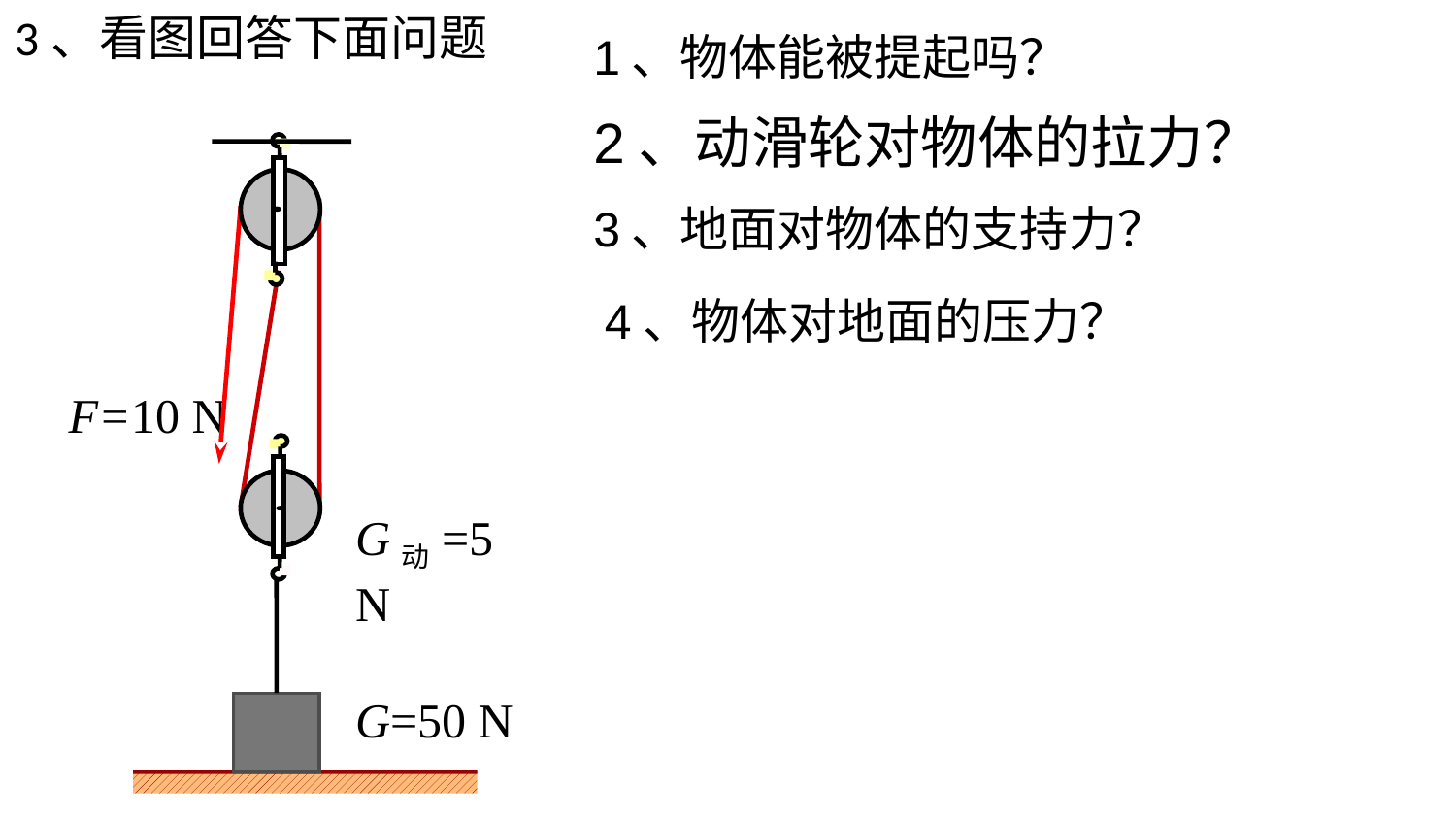

3、看图回答下面问题
1、物体能被提起吗？
2、动滑轮对物体的拉力？

3、地面对物体的支持力？
4、物体对地面的压力？
F=10 N
G动=5 N

G=50 N